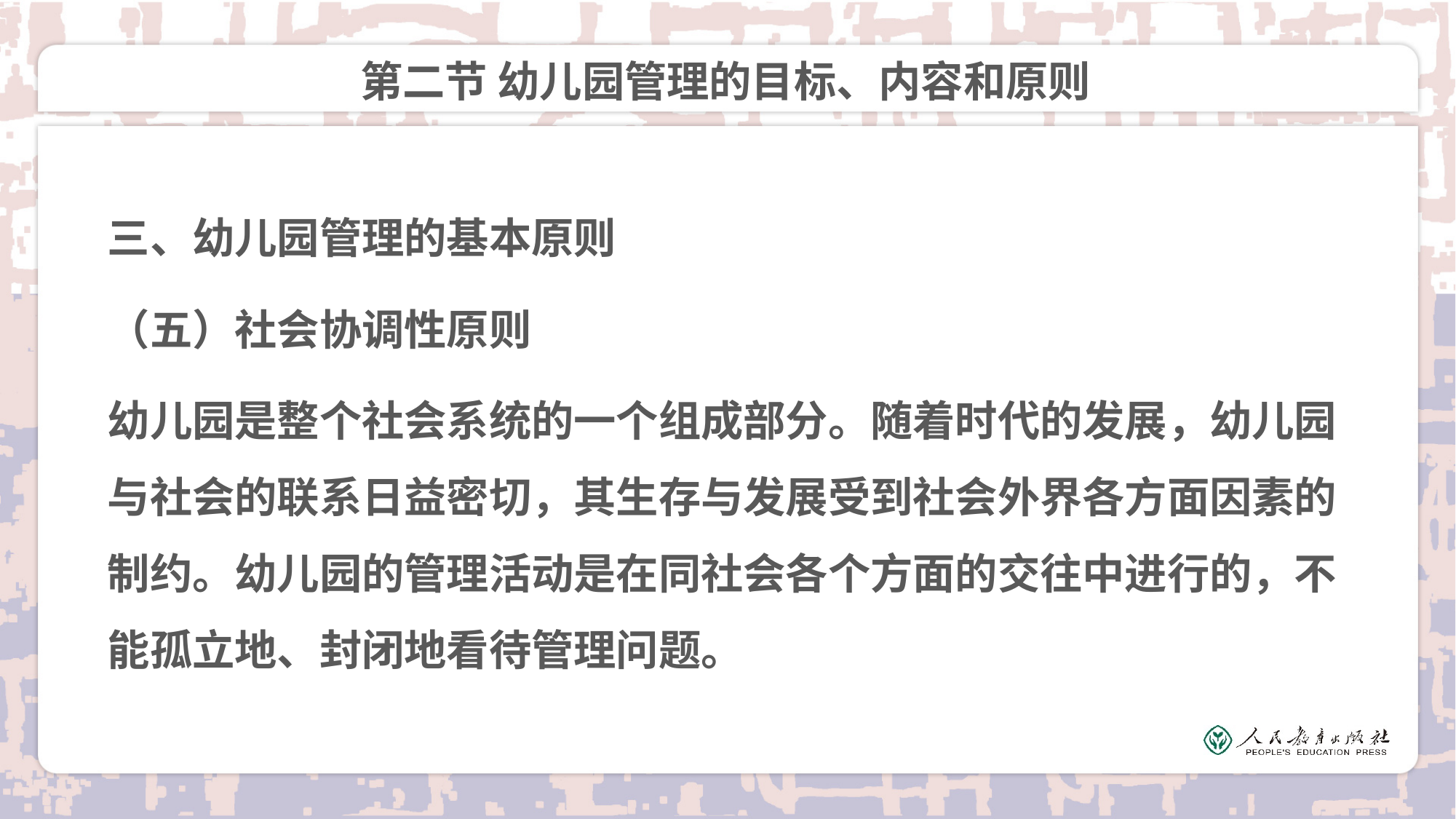

# 第二节 幼儿园管理的目标、内容和原则
三、幼儿园管理的基本原则
（五）社会协调性原则
幼儿园是整个社会系统的一个组成部分。随着时代的发展，幼儿园与社会的联系日益密切，其生存与发展受到社会外界各方面因素的制约。幼儿园的管理活动是在同社会各个方面的交往中进行的，不能孤立地、封闭地看待管理问题。